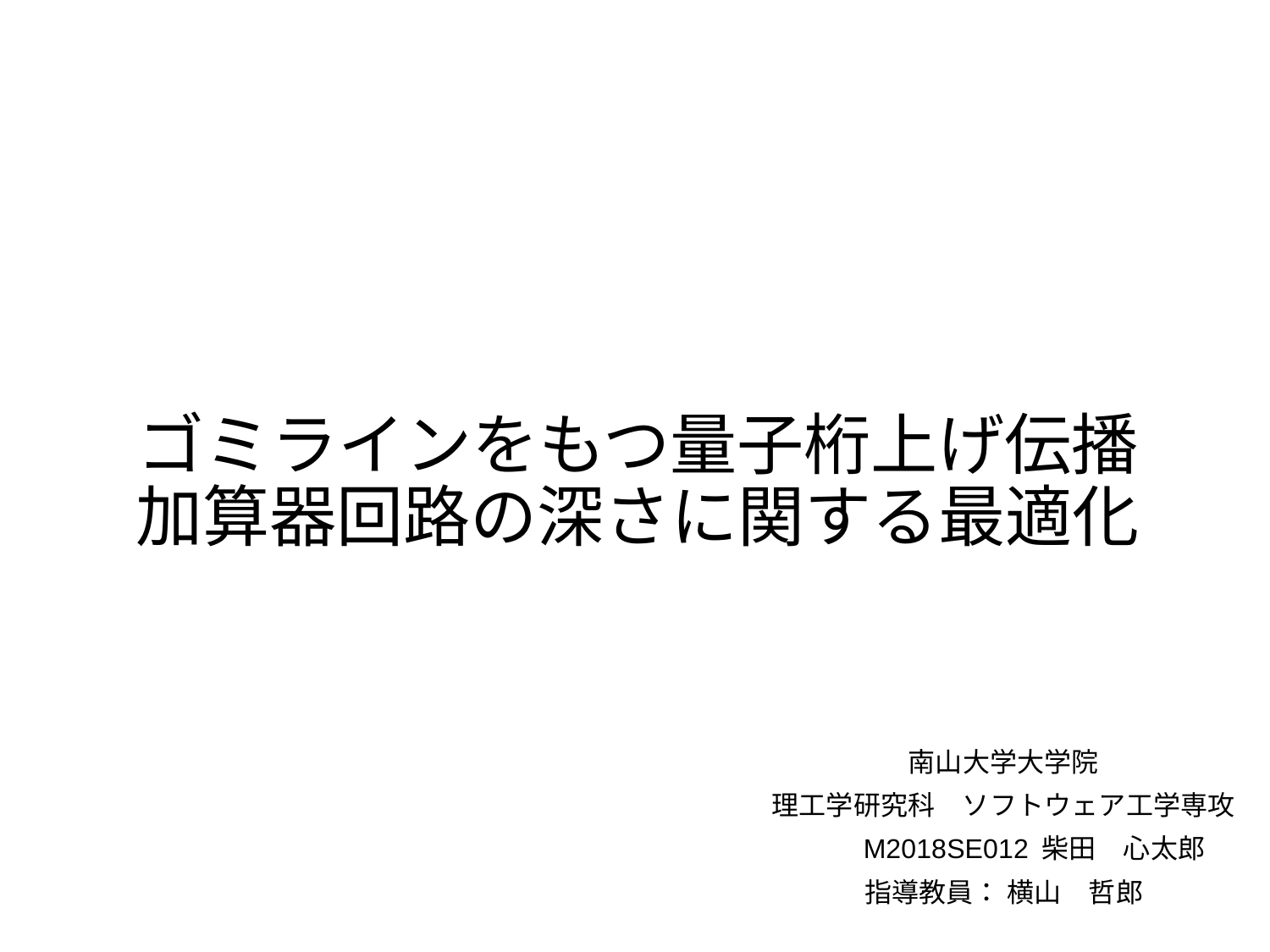

# ゴミラインをもつ量子桁上げ伝播 加算器回路の深さに関する最適化
南山大学大学院
理工学研究科　ソフトウェア工学専攻
        M2018SE012 柴田　心太郎
指導教員： 横山　哲郎